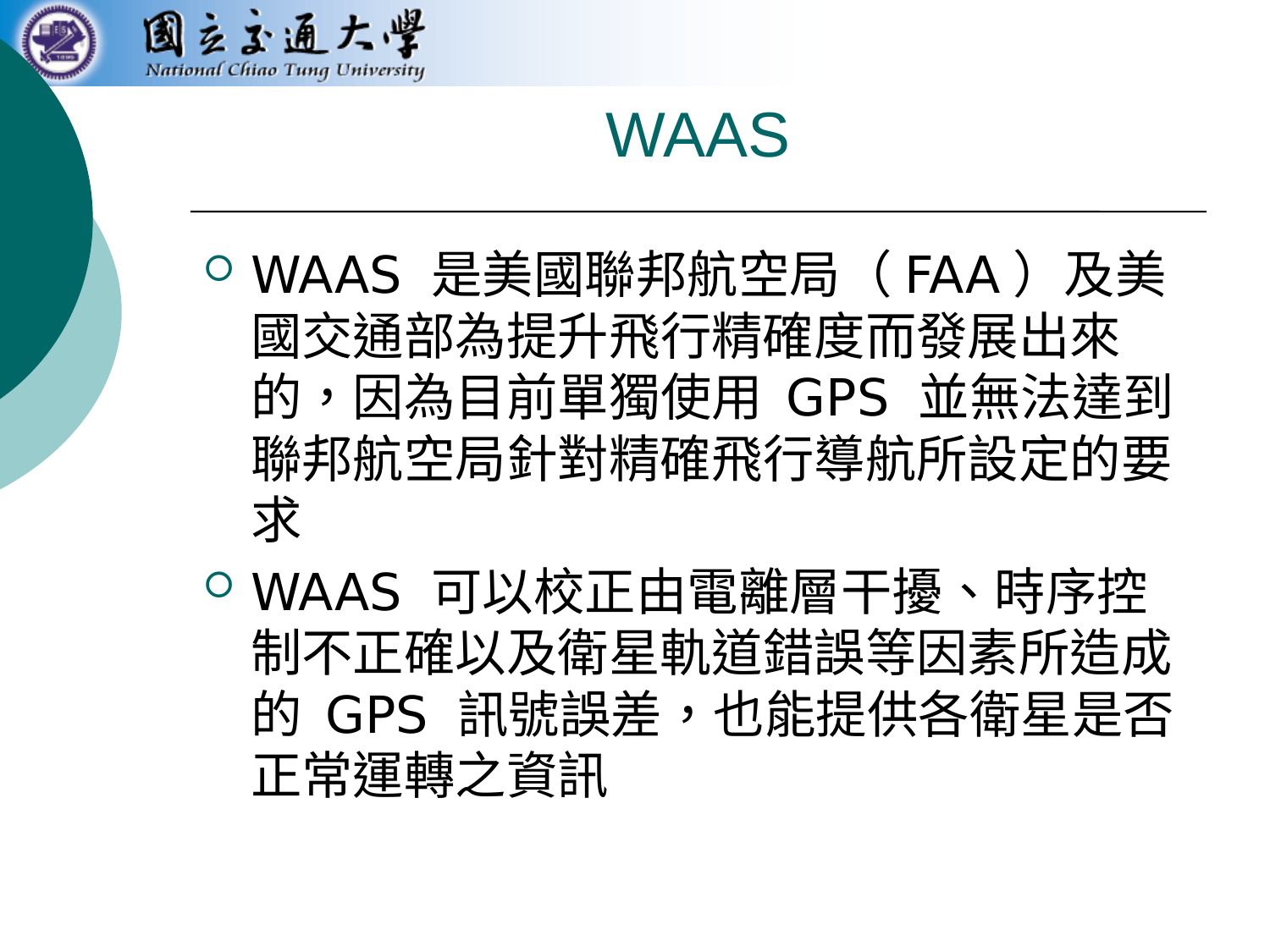

# WAAS
WAAS 是美國聯邦航空局（FAA）及美國交通部為提升飛行精確度而發展出來的，因為目前單獨使用 GPS 並無法達到聯邦航空局針對精確飛行導航所設定的要求
WAAS 可以校正由電離層干擾、時序控制不正確以及衛星軌道錯誤等因素所造成的 GPS 訊號誤差，也能提供各衛星是否正常運轉之資訊